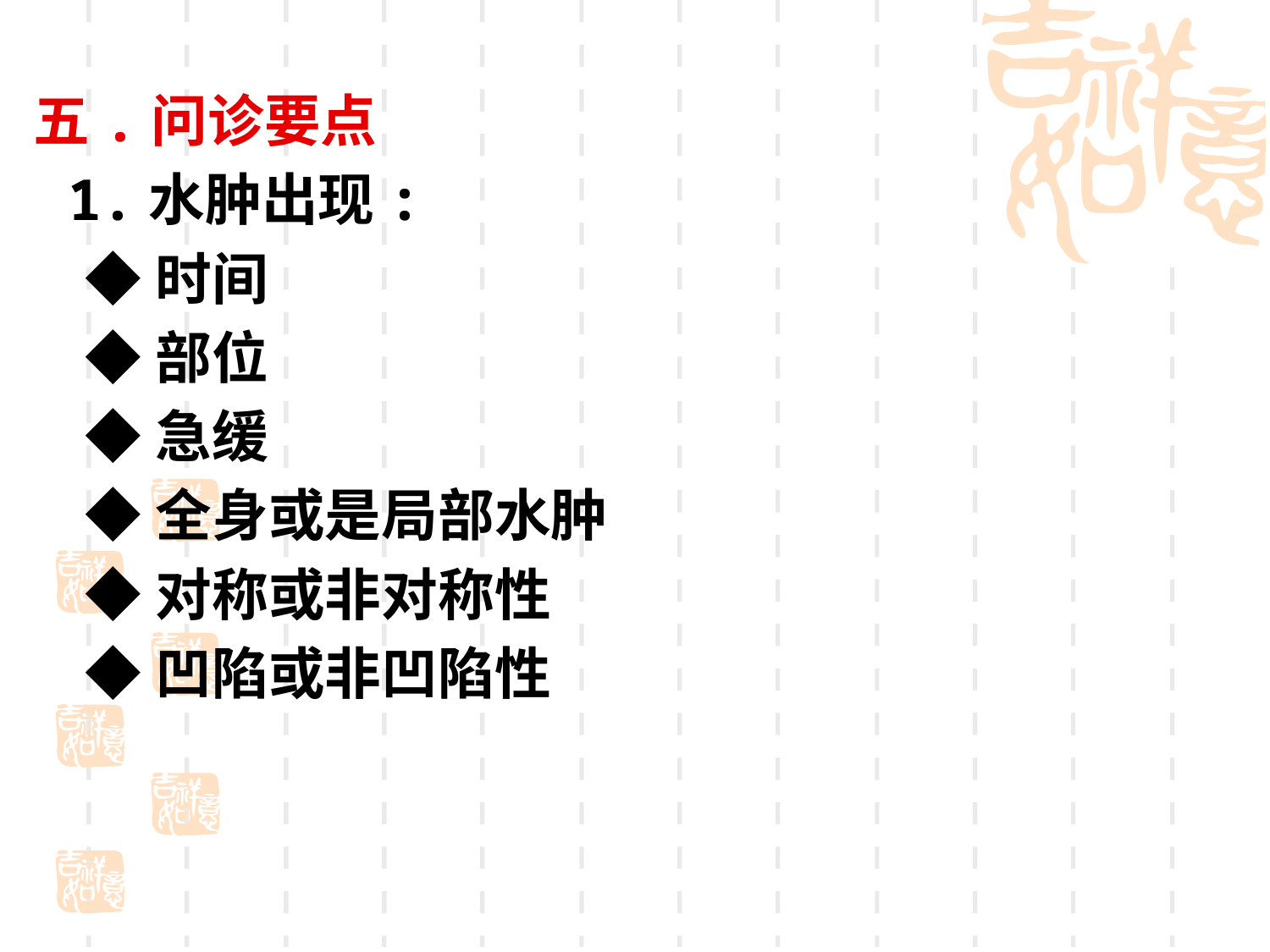

五.问诊要点
 1.水肿出现:
    ◆时间
    ◆部位
    ◆急缓
    ◆全身或是局部水肿
    ◆对称或非对称性
    ◆凹陷或非凹陷性

#